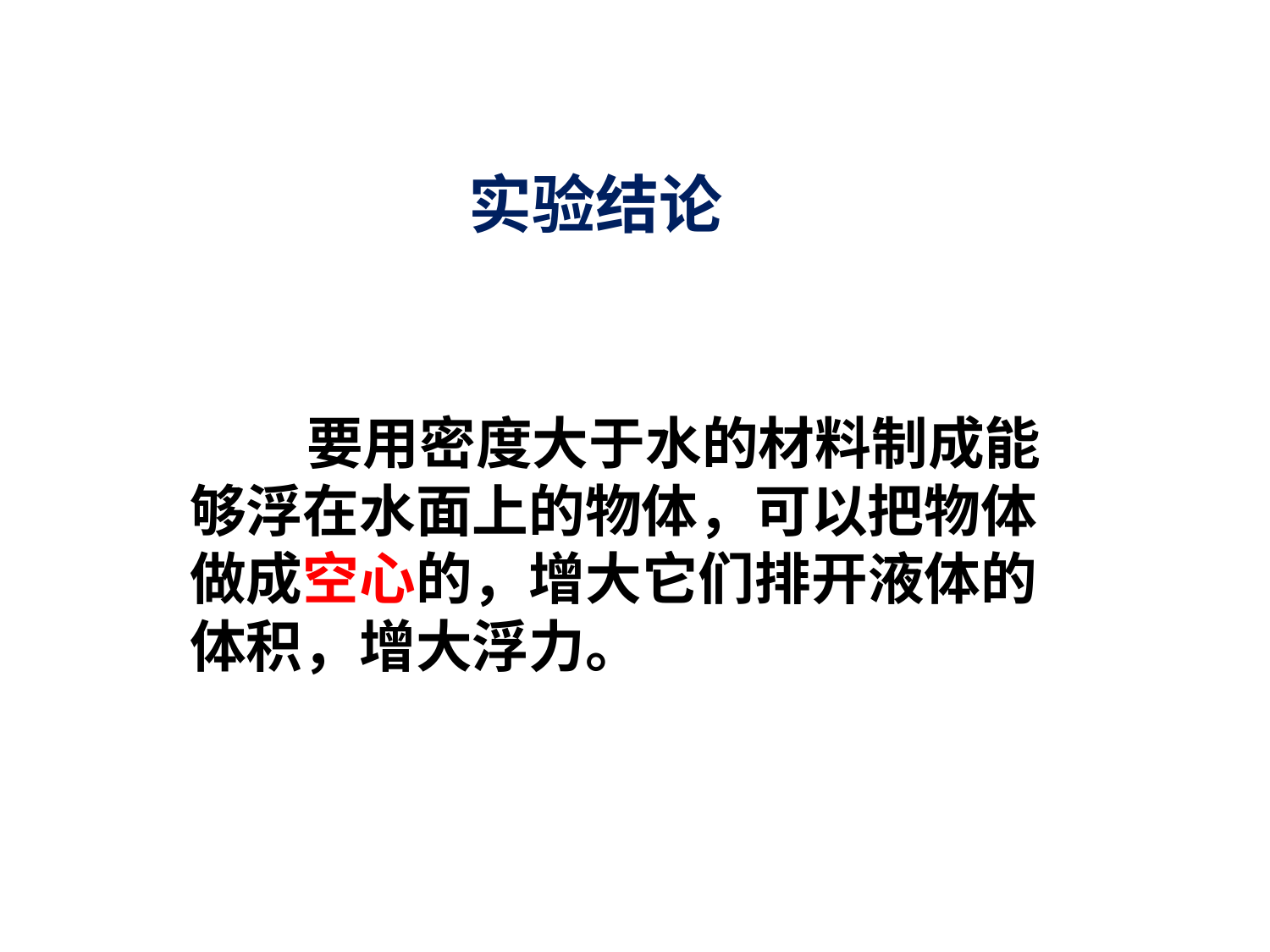

实验结论
        要用密度大于水的材料制成能够浮在水面上的物体，可以把物体做成空心的，增大它们排开液体的体积，增大浮力。